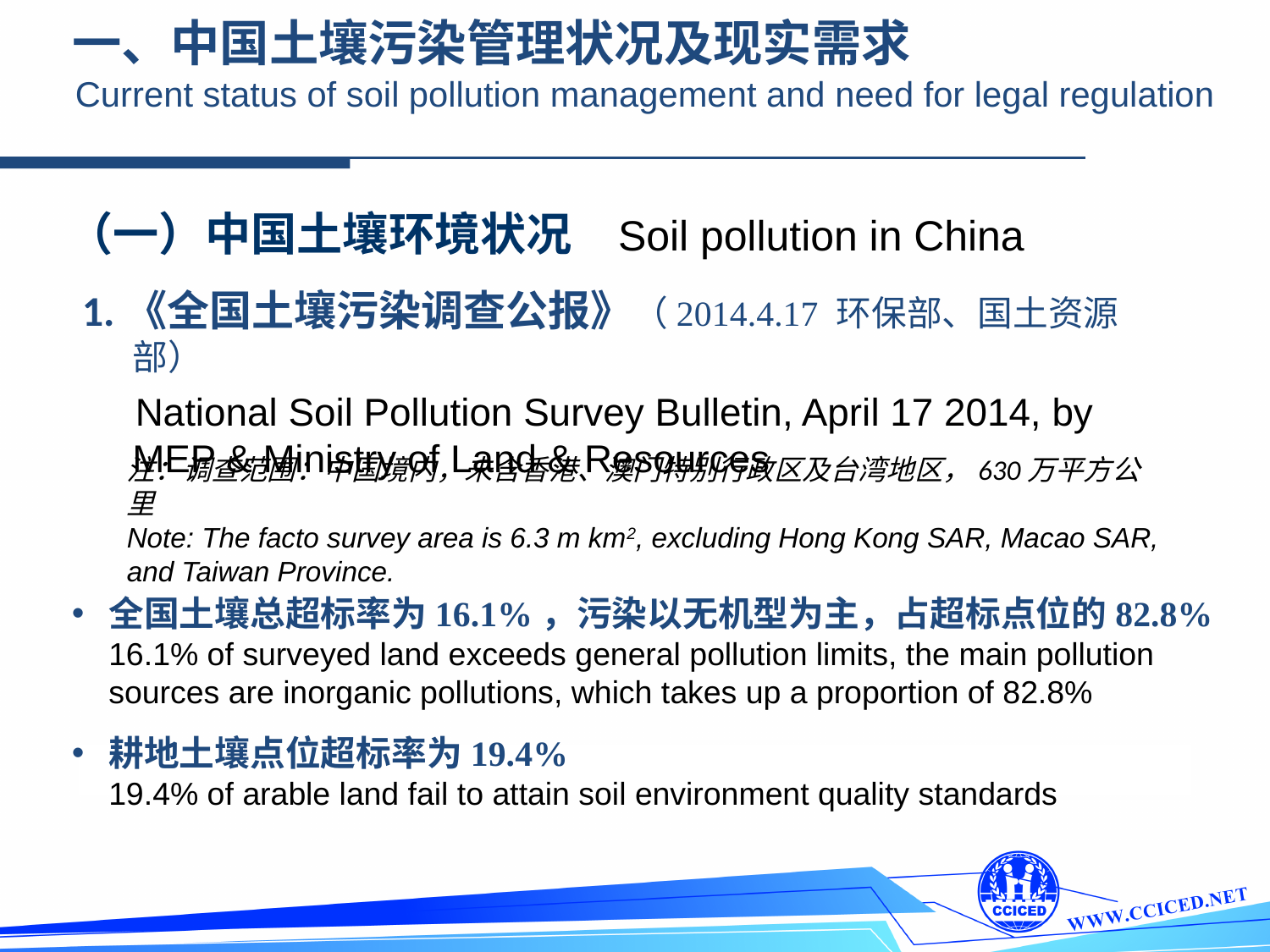

一、中国土壤污染管理状况及现实需求
Current status of soil pollution management and need for legal regulation
（一）中国土壤环境状况   Soil pollution in China
1.《全国土壤污染调查公报》（2014.4.17 环保部、国土资源部）
      National Soil Pollution Survey Bulletin, April 17 2014, by MEP & Ministry of Land & Resources
注：调查范围：中国境内，未含香港、澳门特别行政区及台湾地区，630万平方公里
Note: The facto survey area is 6.3 m km2, excluding Hong Kong SAR, Macao SAR, and Taiwan Province.
全国土壤总超标率为16.1%，污染以无机型为主，占超标点位的82.8%
16.1% of surveyed land exceeds general pollution limits, the main pollution
sources are inorganic pollutions, which takes up a proportion of 82.8%
耕地土壤点位超标率为19.4%
19.4% of arable land fail to attain soil environment quality standards